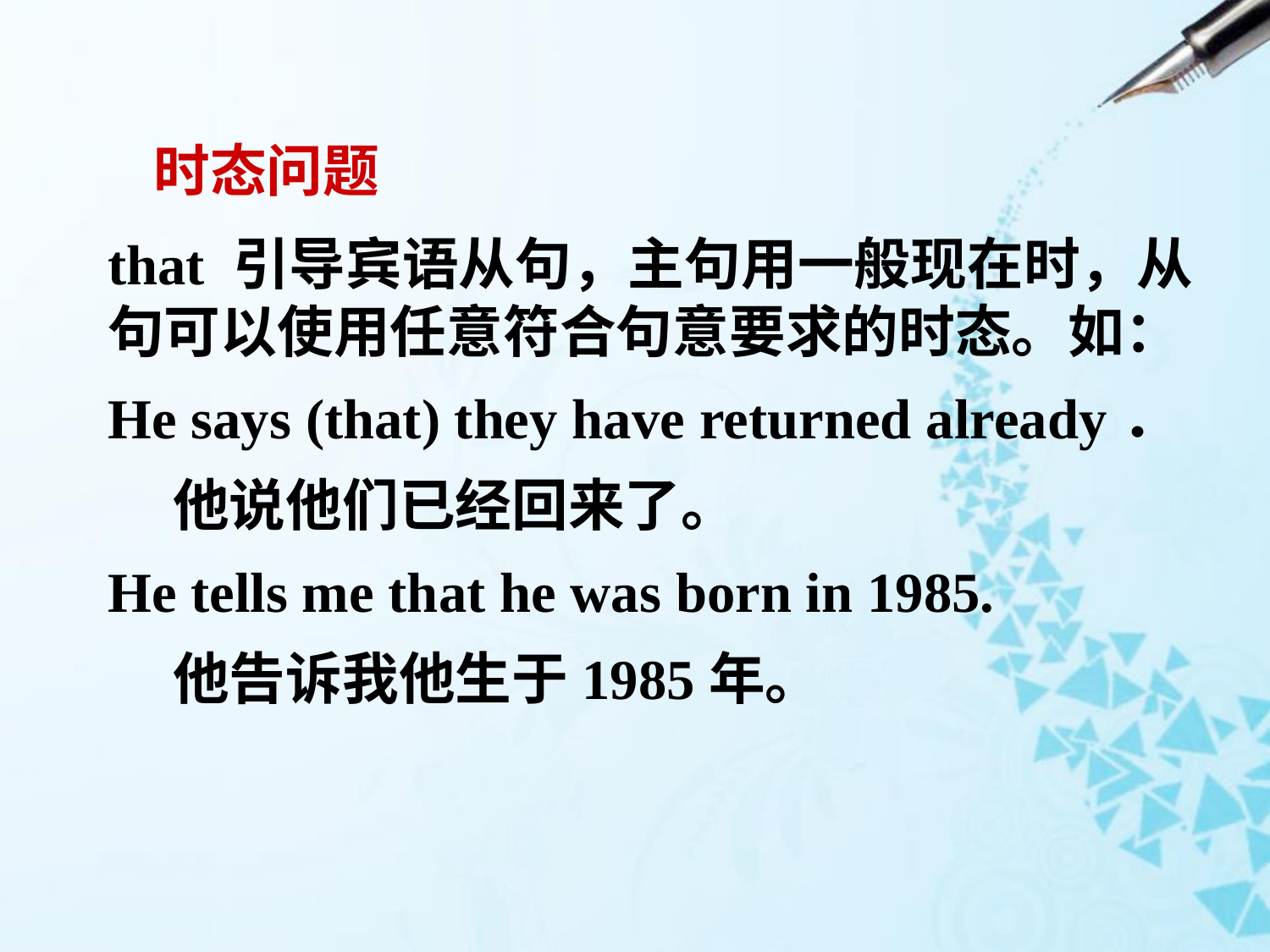

时态问题
that 引导宾语从句，主句用一般现在时，从句可以使用任意符合句意要求的时态。如：
He says (that) they have returned already．
    他说他们已经回来了。
He tells me that he was born in 1985.
    他告诉我他生于1985年。